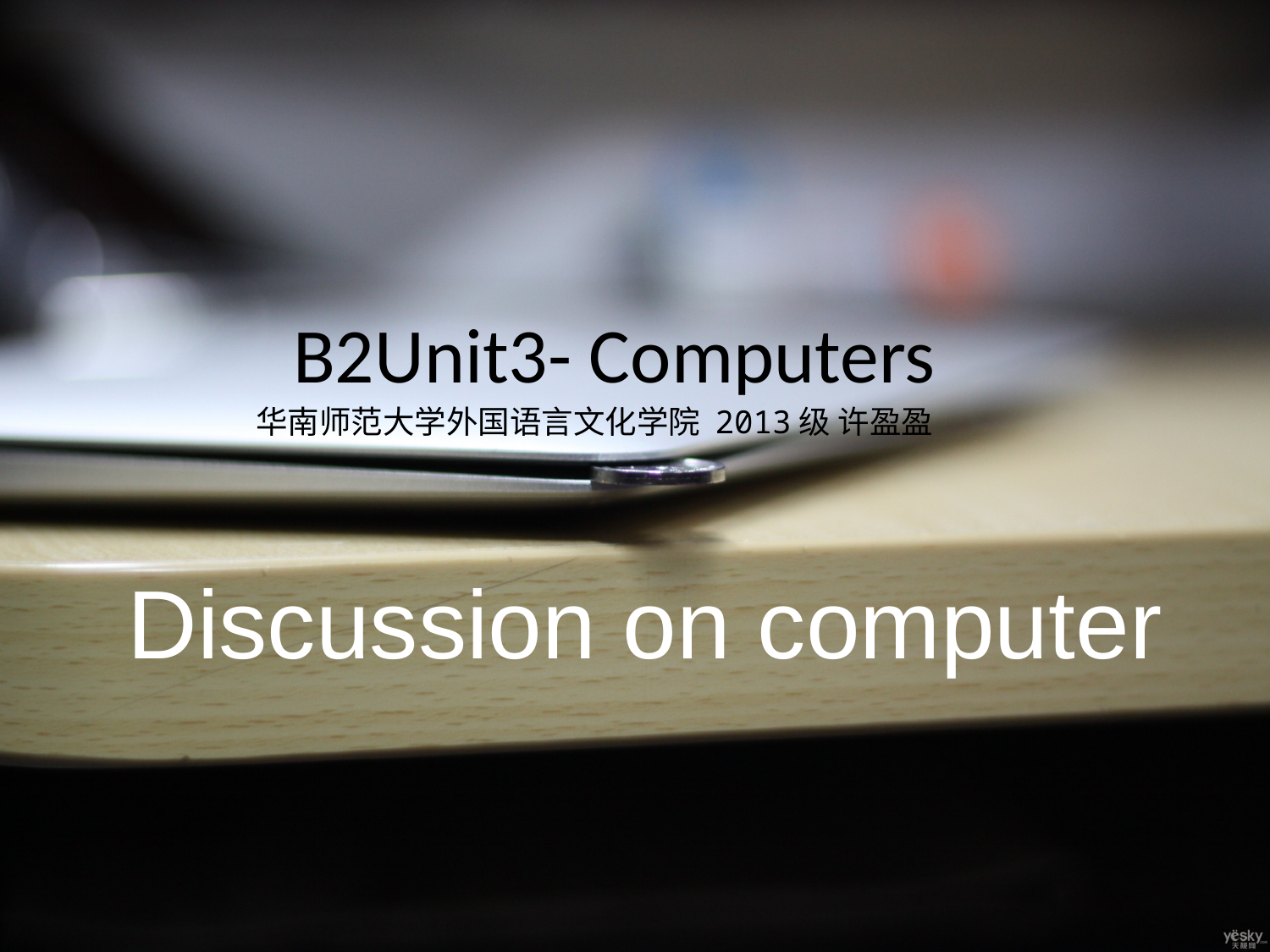

# B2Unit3- Computers
华南师范大学外国语言文化学院 2013级 许盈盈

Discussion on computer